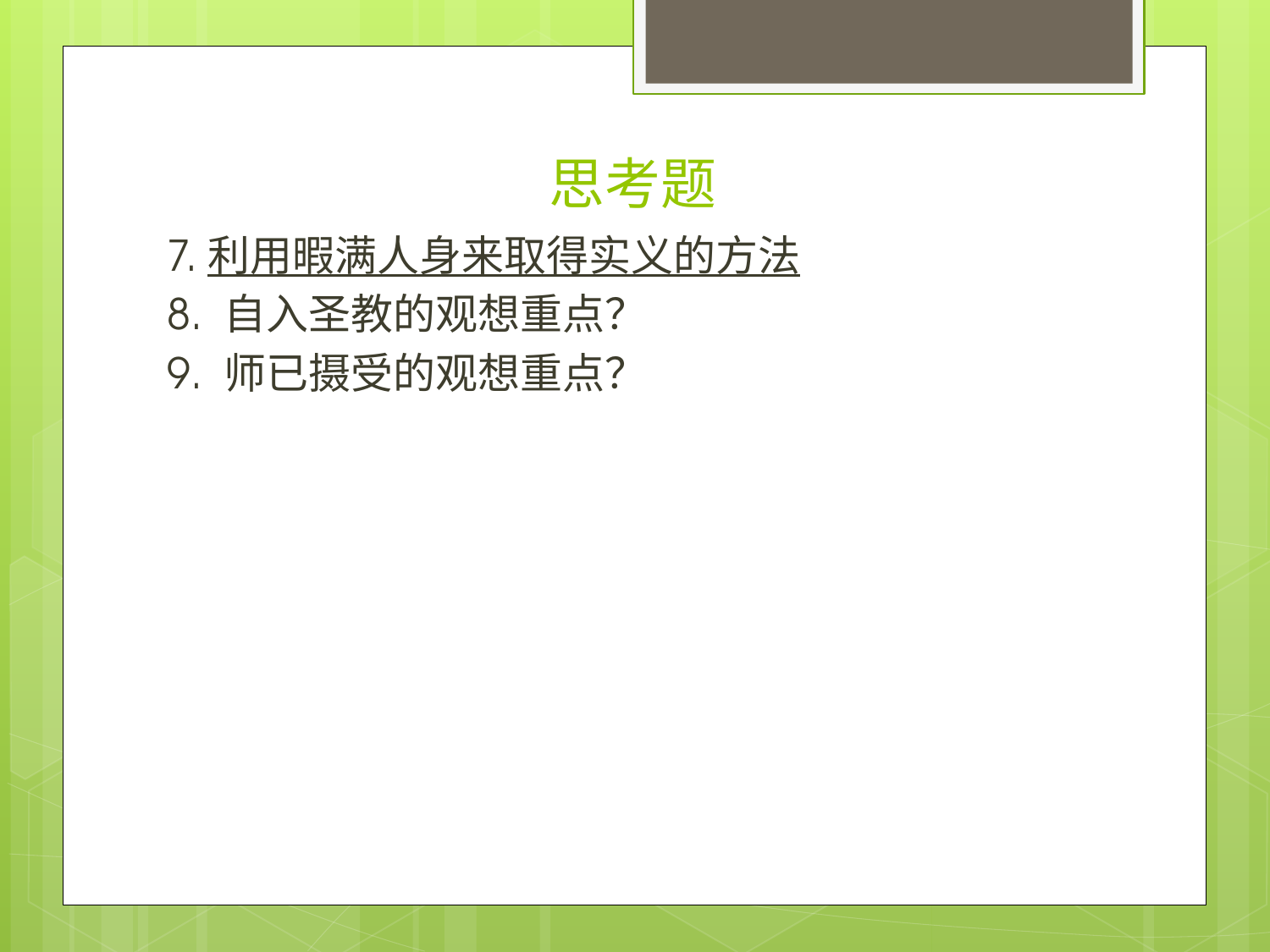

# 思考题
7.利用暇满人身来取得实义的方法
8. 自入圣教的观想重点？
9. 师已摄受的观想重点？